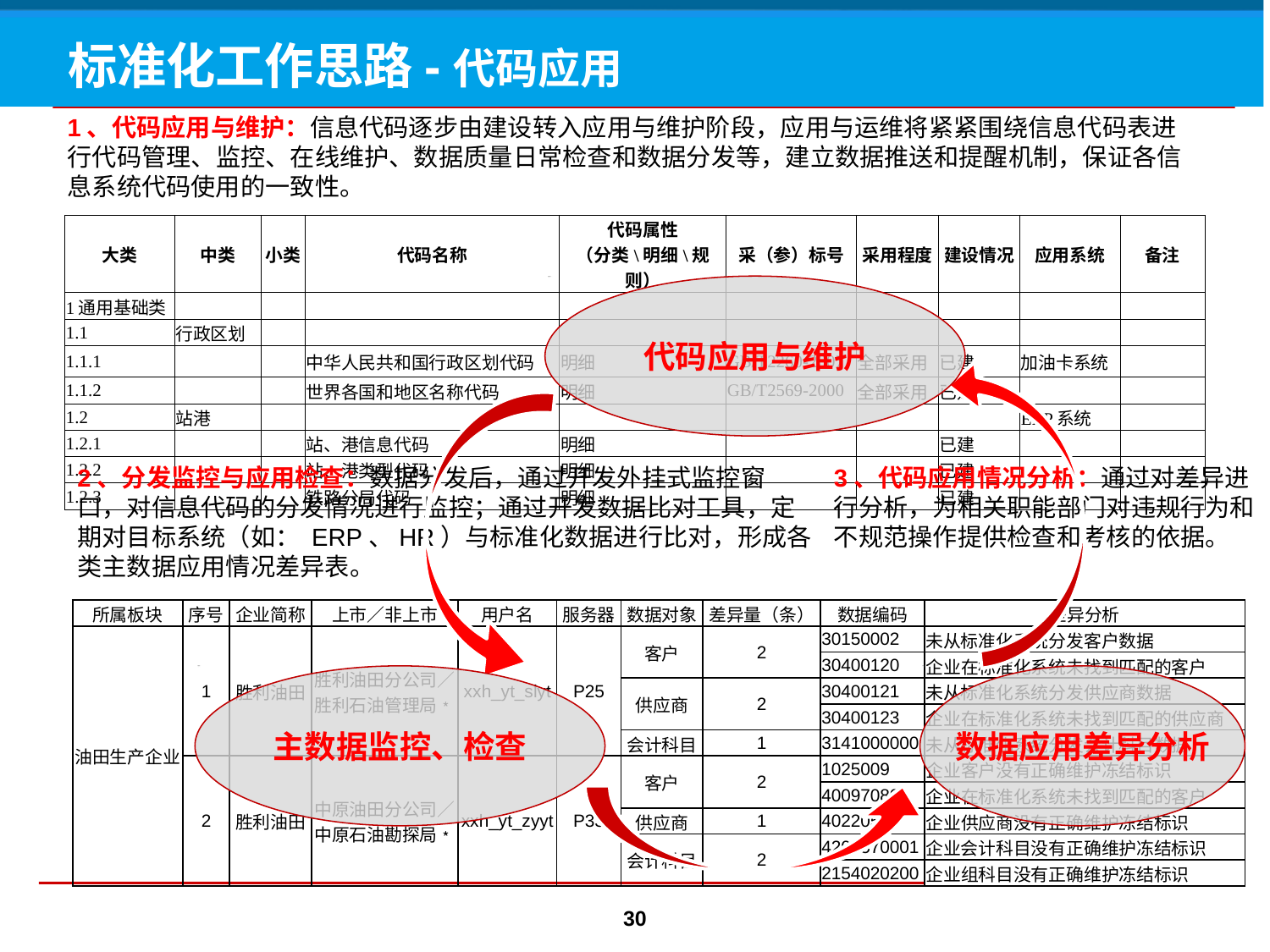

# 标准化工作思路-代码应用
1、代码应用与维护：信息代码逐步由建设转入应用与维护阶段，应用与运维将紧紧围绕信息代码表进行代码管理、监控、在线维护、数据质量日常检查和数据分发等，建立数据推送和提醒机制，保证各信息系统代码使用的一致性。
| 大类 | 中类 | 小类 | 代码名称 | 代码属性 （分类\明细\规则） | 采（参）标号 | 采用程度 | 建设情况 | 应用系统 | 备注 |
| --- | --- | --- | --- | --- | --- | --- | --- | --- | --- |
| 1通用基础类 |  |  |  |  |  |  |  |  |  |
| 1.1 | 行政区划 |  |  |  |  |  |  |  |  |
| 1.1.1 |  |  | 中华人民共和国行政区划代码 | 明细 | GB/T2260-2007 | 全部采用 | 已建 | 加油卡系统 |  |
| 1.1.2 |  |  | 世界各国和地区名称代码 | 明细 | GB/T2569-2000 | 全部采用 | 已建 |  |  |
| 1.2 | 站港 |  |  |  |  |  |  | ERP系统 |  |
| 1.2.1 |  |  | 站、港信息代码 | 明细 |  |  | 已建 |  |  |
| 1.2.2 |  |  | 站、港类型代码 | 明细 |  |  | 已建 |  |  |
| 1.2.3 |  |  | 铁路分局代码 | 明细 |  |  | 已建 |  |  |
代码应用与维护

2、分发监控与应用检查：数据分发后，通过开发外挂式监控窗口，对信息代码的分发情况进行监控；通过开发数据比对工具，定期对目标系统（如： ERP、HR）与标准化数据进行比对，形成各类主数据应用情况差异表。
3、代码应用情况分析：通过对差异进行分析，为相关职能部门对违规行为和不规范操作提供检查和考核的依据。
| 所属板块 | 序号 | 企业简称 | 上市／非上市 | 用户名 | 服务器 | 数据对象 | 差异量（条） | 数据编码 |
| --- | --- | --- | --- | --- | --- | --- | --- | --- |
| 油田生产企业 | 1 | 胜利油田 | 胜利油田分公司／胜利石油管理局﹡ | xxh\_yt\_slyt | P25 | 客户 | 2 | 30150002 |
|  |  |  |  |  |  |  |  | 30400120 |
|  |  |  |  |  |  | 供应商 | 2 | 30400121 |
|  |  |  |  |  |  |  |  | 30400123 |
|  |  |  |  |  |  | 会计科目 | 1 | 3141000000 |
|  | 2 | 胜利油田 | 中原油田分公司／中原石油勘探局﹡ | xxh\_yt\_zyyt | P33 | 客户 | 2 | 1025009 |
|  |  |  |  |  |  |  |  | 40097080 |
|  |  |  |  |  |  | 供应商 | 1 | 40220510 |
|  |  |  |  |  |  | 会计科目 | 2 | 4200570001 |
|  |  |  |  |  |  |  |  | 2154020200 |
| 差异分析 |
| --- |
| 未从标准化系统分发客户数据 |
| 企业在标准化系统未找到匹配的客户 |
| 未从标准化系统分发供应商数据 |
| 企业在标准化系统未找到匹配的供应商 |
| 未从标准化系统分发会计科目数据 |
| 企业客户没有正确维护冻结标识 |
| 企业在标准化系统未找到匹配的客户 |
| 企业供应商没有正确维护冻结标识 |
| 企业会计科目没有正确维护冻结标识 |
| 企业组科目没有正确维护冻结标识 |

主数据监控、检查
数据应用差异分析
30